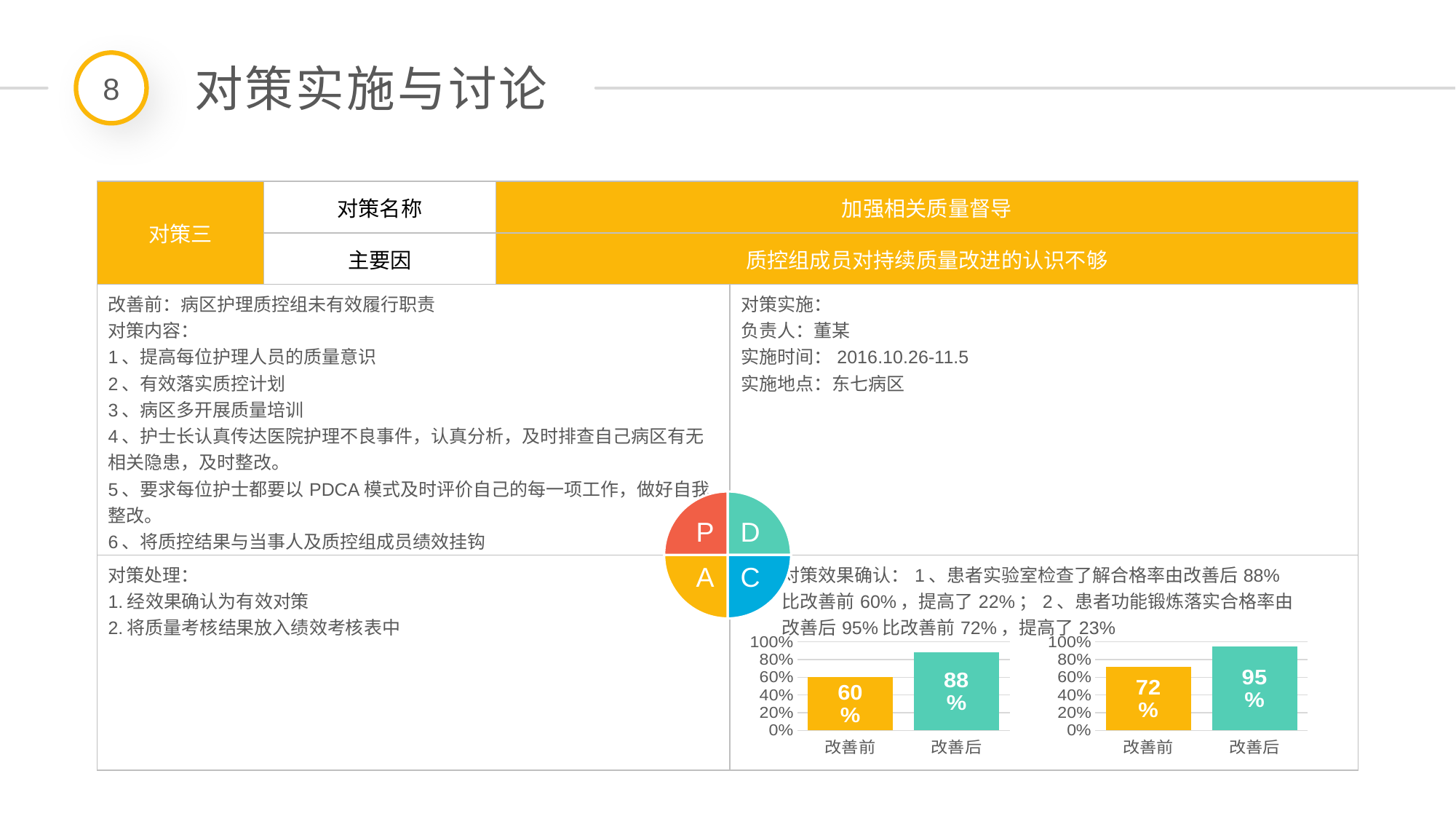

8
对策实施与讨论
| 对策三 | 对策名称 | 加强相关质量督导 |  |
| --- | --- | --- | --- |
|  | 主要因 | 质控组成员对持续质量改进的认识不够 |  |
| 改善前：病区护理质控组未有效履行职责 对策内容： 1、提高每位护理人员的质量意识 2、有效落实质控计划 3、病区多开展质量培训 4、护士长认真传达医院护理不良事件，认真分析，及时排查自己病区有无相关隐患，及时整改。 5、要求每位护士都要以PDCA模式及时评价自己的每一项工作，做好自我整改。 6、将质控结果与当事人及质控组成员绩效挂钩 |  |  | 对策实施： 负责人：董某 实施时间：2016.10.26-11.5 实施地点：东七病区 |
| 对策处理： 1.经效果确认为有效对策 2.将质量考核结果放入绩效考核表中 |  |  | 对策效果确认：1、患者实验室检查了解合格率由改善后88% 比改善前60%，提高了22%；2、患者功能锻炼落实合格率由 改善后95%比改善前72%，提高了23% |

### Chart

| Category |  |
|---|---|

### Chart

| Category |  |
|---|---|
| 改善前 | 0.72 |
| 改善后 | 0.95 |

### Chart

| Category |  |
|---|---|
| 改善前 | 0.6 |
| 改善后 | 0.88 |
延时符